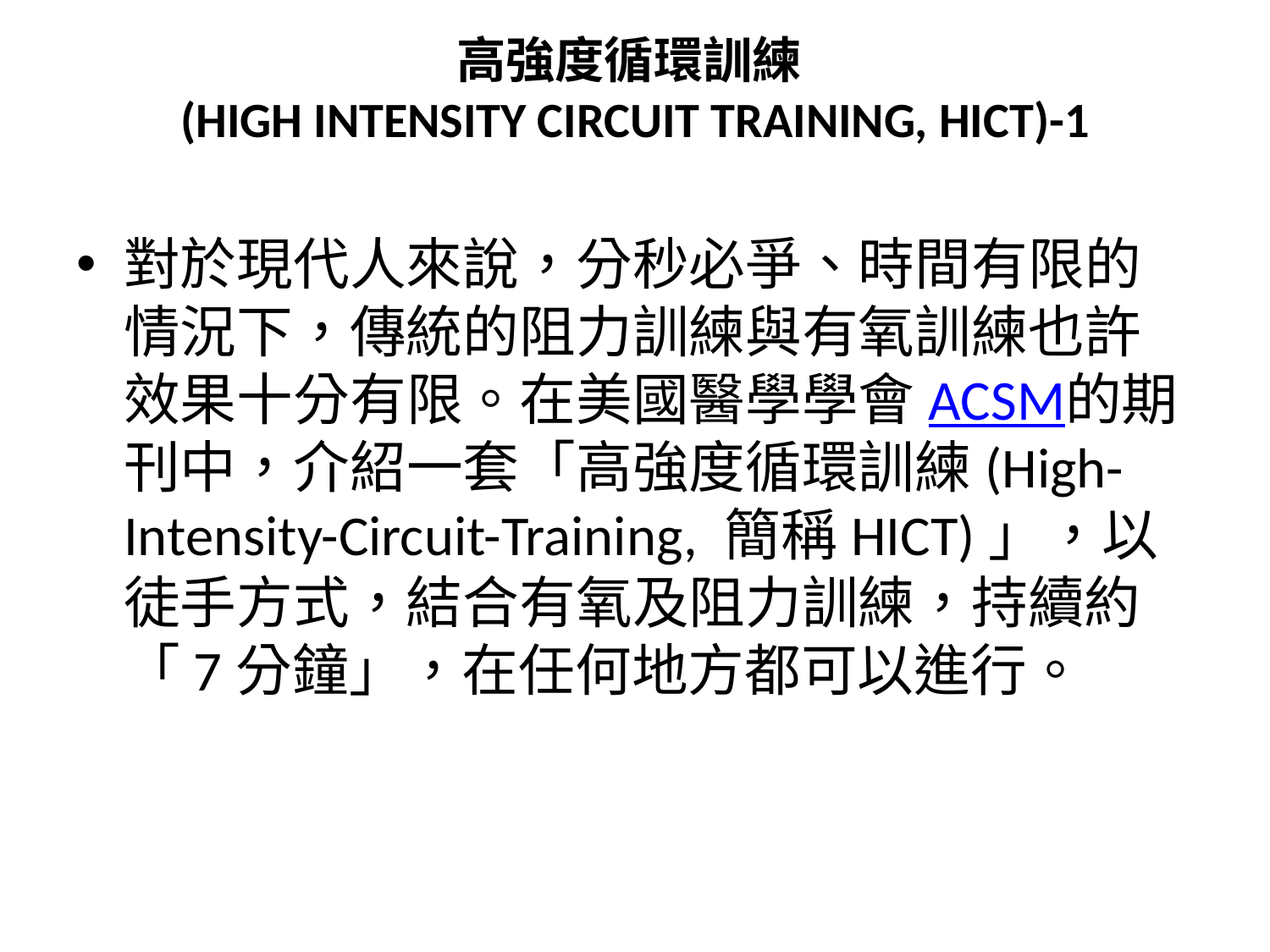

# 高強度循環訓練 (HIGH INTENSITY CIRCUIT TRAINING, HICT)-1
對於現代人來說，分秒必爭、時間有限的情況下，傳統的阻力訓練與有氧訓練也許效果十分有限。在美國醫學學會ACSM的期刊中，介紹一套「高強度循環訓練(High-Intensity-Circuit-Training, 簡稱HICT)」，以徒手方式，結合有氧及阻力訓練，持續約「7分鐘」，在任何地方都可以進行。